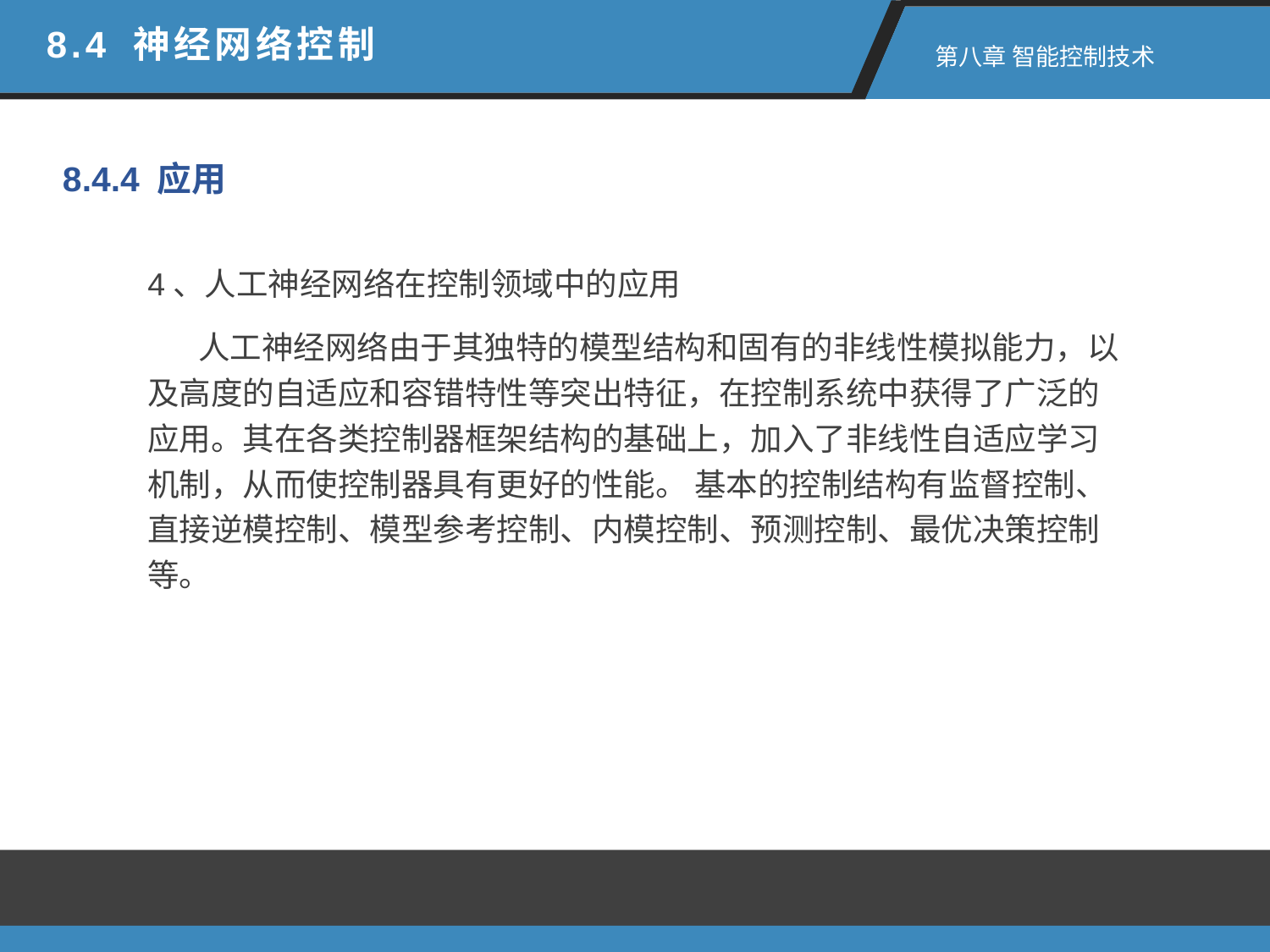

8.4 神经网络控制
  第八章 智能控制技术
8.4.4 应用
4、人工神经网络在控制领域中的应用
      人工神经网络由于其独特的模型结构和固有的非线性模拟能力，以及高度的自适应和容错特性等突出特征，在控制系统中获得了广泛的应用。其在各类控制器框架结构的基础上，加入了非线性自适应学习机制，从而使控制器具有更好的性能。 基本的控制结构有监督控制、直接逆模控制、模型参考控制、内模控制、预测控制、最优决策控制等。